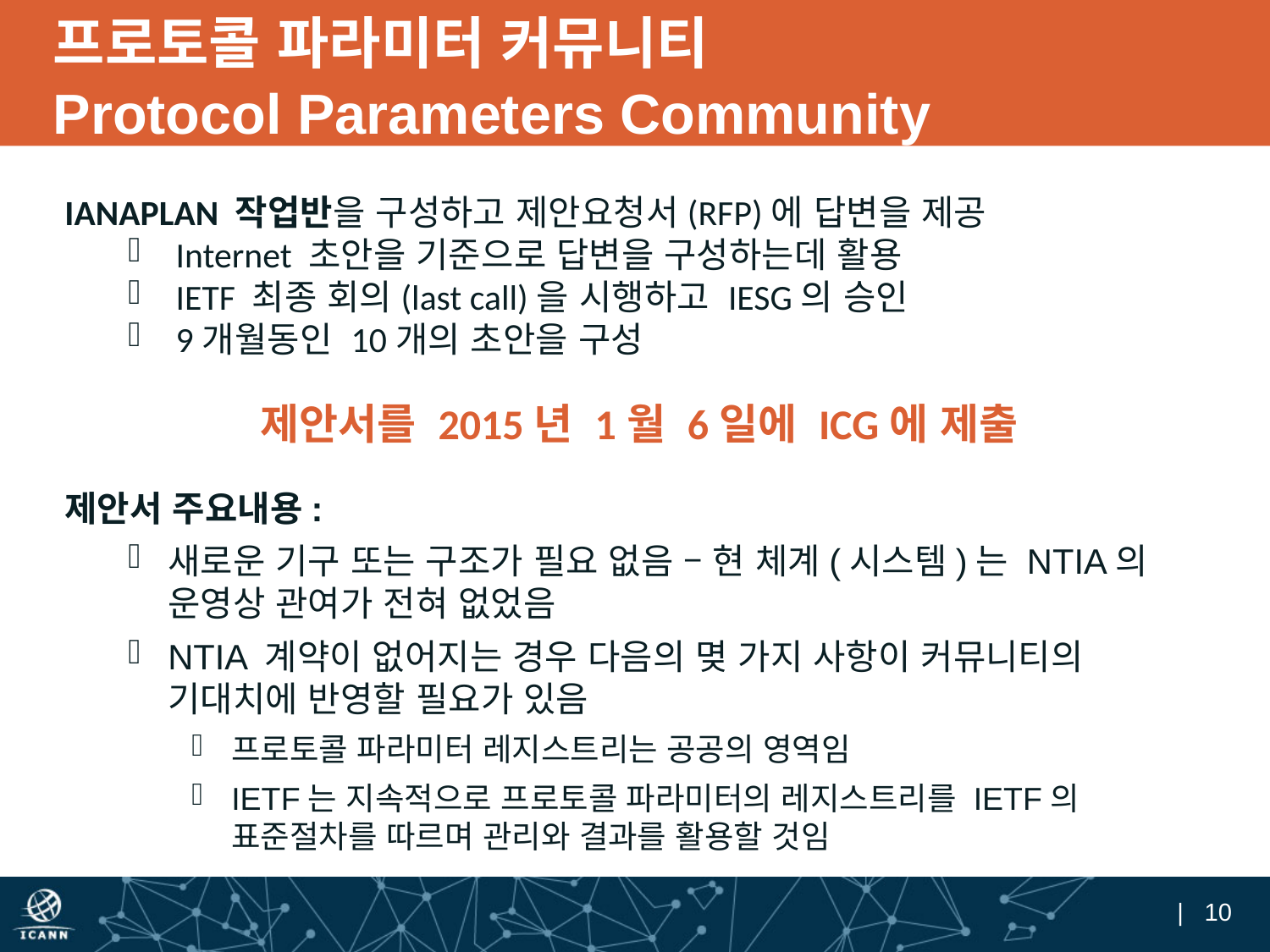

# 프로토콜 파라미터 커뮤니티 Protocol Parameters Community
IANAPLAN 작업반을 구성하고 제안요청서(RFP)에 답변을 제공
Internet 초안을 기준으로 답변을 구성하는데 활용
IETF 최종 회의(last call)을 시행하고 IESG의 승인
9개월동인 10개의 초안을 구성

제안서를 2015년 1월 6일에 ICG에 제출

제안서 주요내용:
새로운 기구 또는 구조가 필요 없음 – 현 체계(시스템)는 NTIA의 운영상 관여가 전혀 없었음
NTIA 계약이 없어지는 경우 다음의 몆 가지 사항이 커뮤니티의 기대치에 반영할 필요가 있음
프로토콜 파라미터 레지스트리는 공공의 영역임
IETF는 지속적으로 프로토콜 파라미터의 레지스트리를 IETF의 표준절차를 따르며 관리와 결과를 활용할 것임